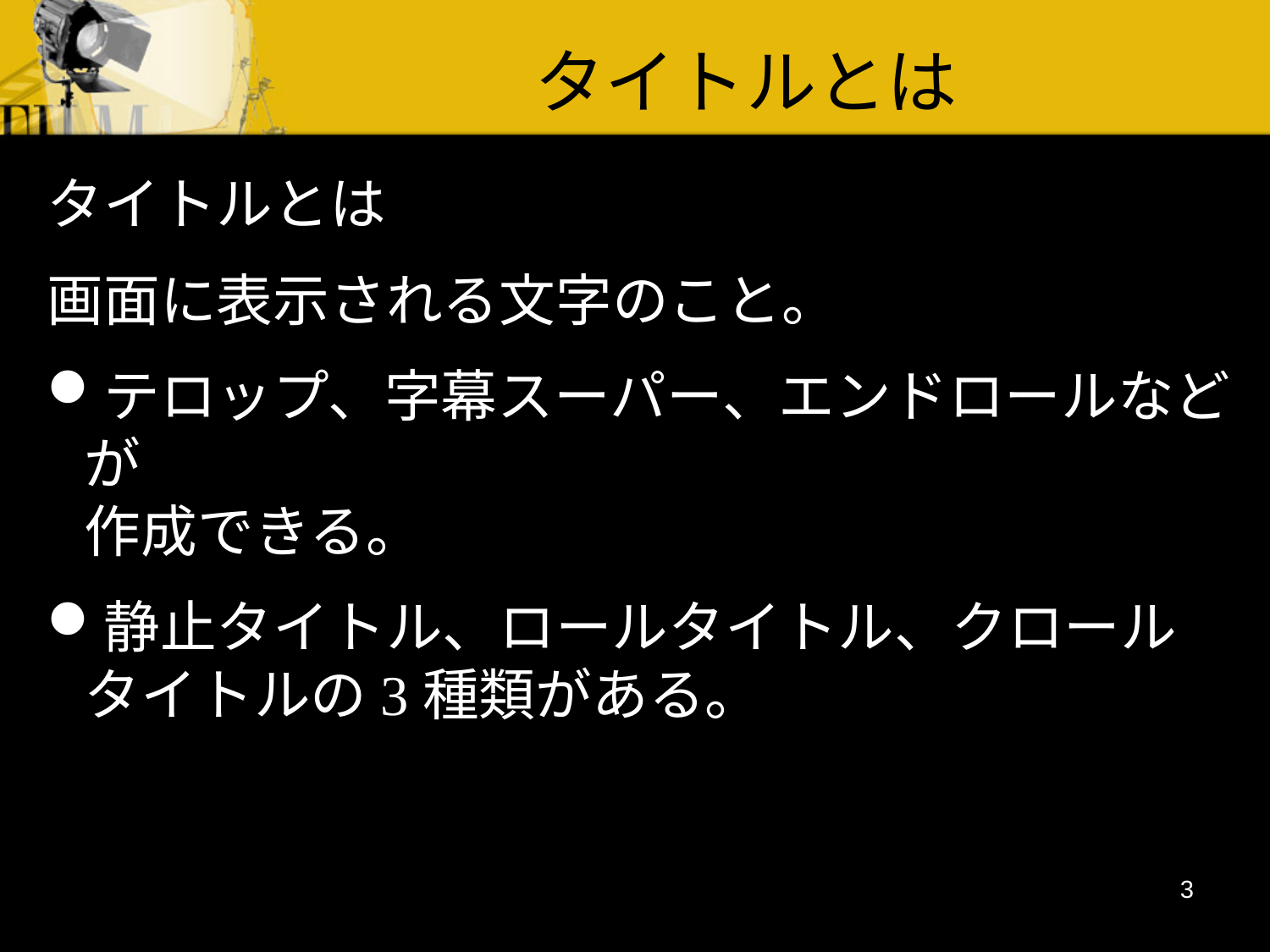

タイトルとは
タイトルとは
画面に表示される文字のこと。
テロップ、字幕スーパー、エンドロールなどが
作成できる。
静止タイトル、ロールタイトル、クロールタイトルの3種類がある。
3